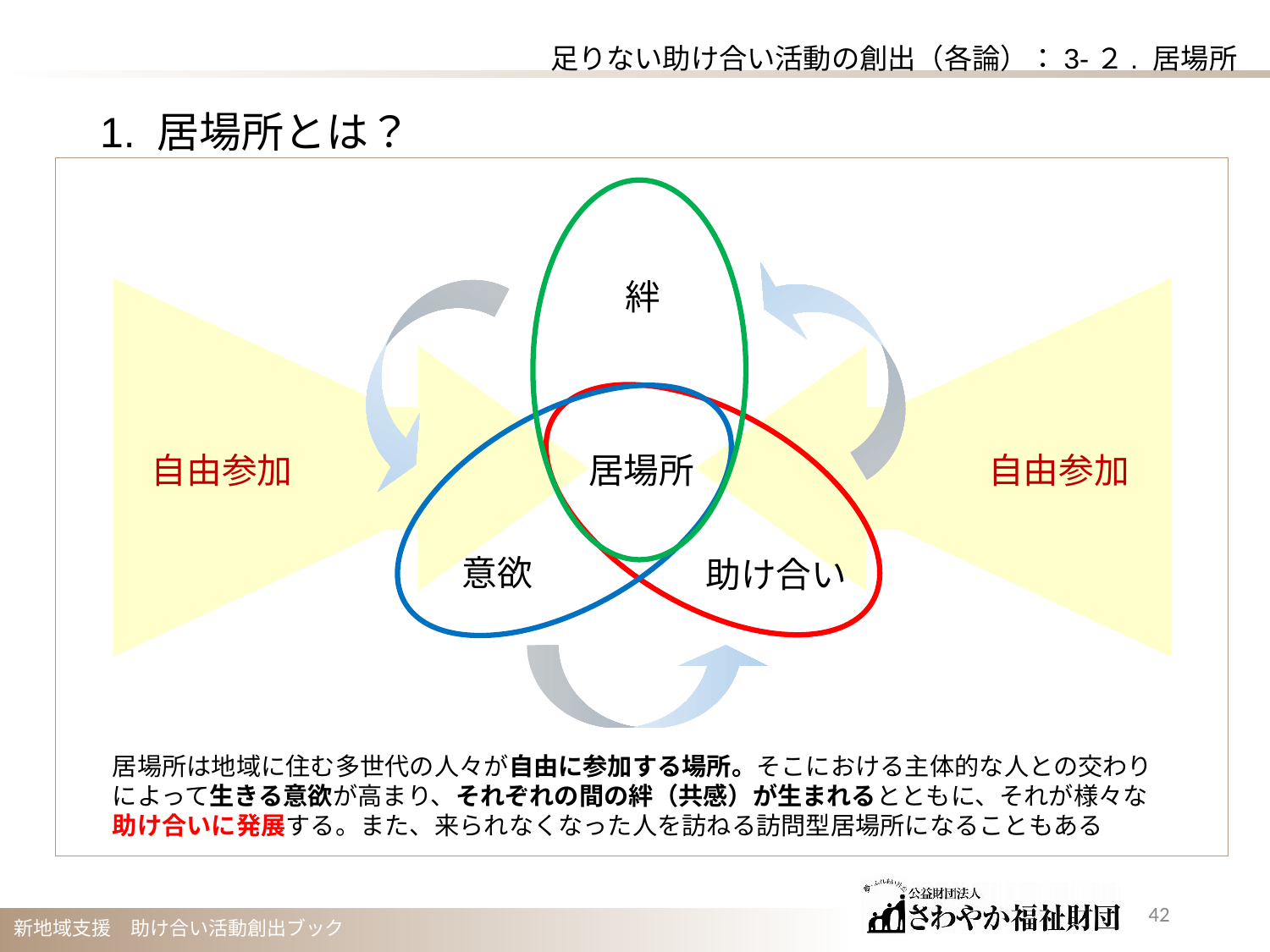

足りない助け合い活動の創出（各論）：3-２. 居場所
1. 居場所とは？

絆

居場所
自由参加
自由参加
意欲
助け合い

居場所は地域に住む多世代の人々が自由に参加する場所。そこにおける主体的な人との交わりによって生きる意欲が高まり、それぞれの間の絆（共感）が生まれるとともに、それが様々な助け合いに発展する。また、来られなくなった人を訪ねる訪問型居場所になることもある
42